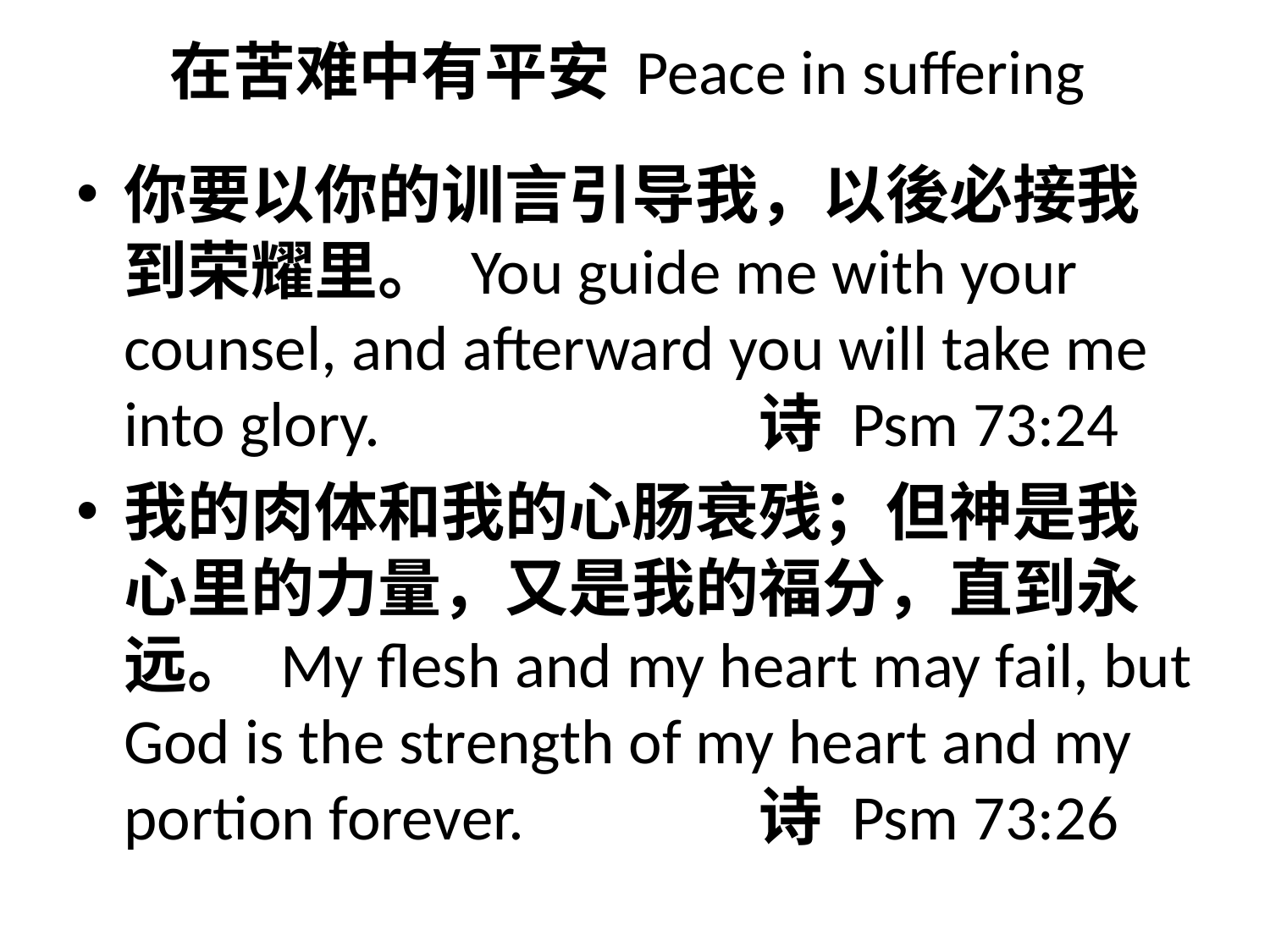

# 在苦难中有平安 Peace in suffering
你要以你的训言引导我，以後必接我到荣耀里。 You guide me with your counsel, and afterward you will take me into glory. 			诗 Psm 73:24
我的肉体和我的心肠衰残；但神是我心里的力量，又是我的福分，直到永远。 My flesh and my heart may fail, but God is the strength of my heart and my portion forever. 		诗 Psm 73:26